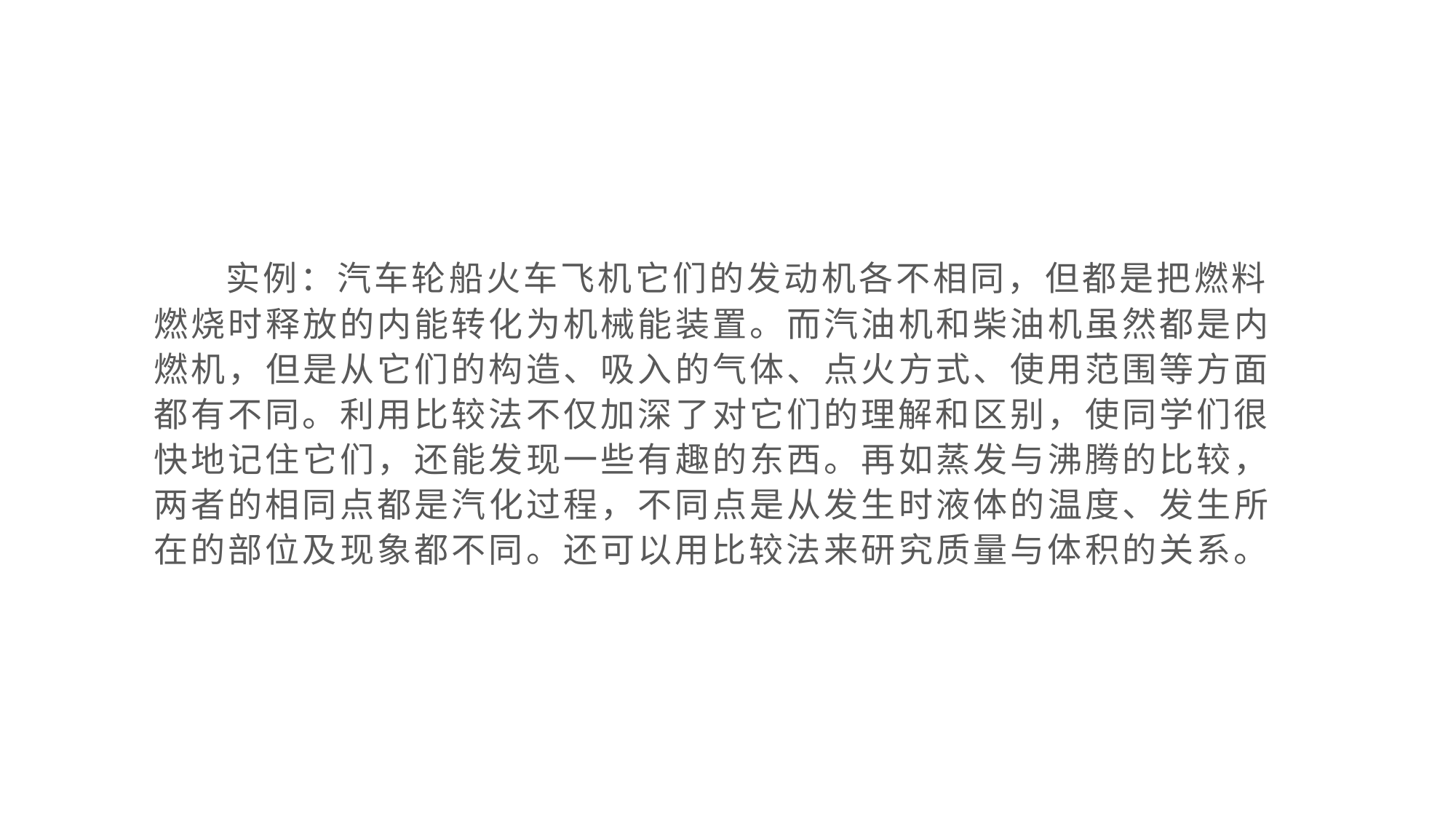

实例：汽车轮船火车飞机它们的发动机各不相同，但都是把燃料燃烧时释放的内能转化为机械能装置。而汽油机和柴油机虽然都是内燃机，但是从它们的构造、吸入的气体、点火方式、使用范围等方面都有不同。利用比较法不仅加深了对它们的理解和区别，使同学们很快地记住它们，还能发现一些有趣的东西。再如蒸发与沸腾的比较，两者的相同点都是汽化过程，不同点是从发生时液体的温度、发生所在的部位及现象都不同。还可以用比较法来研究质量与体积的关系。